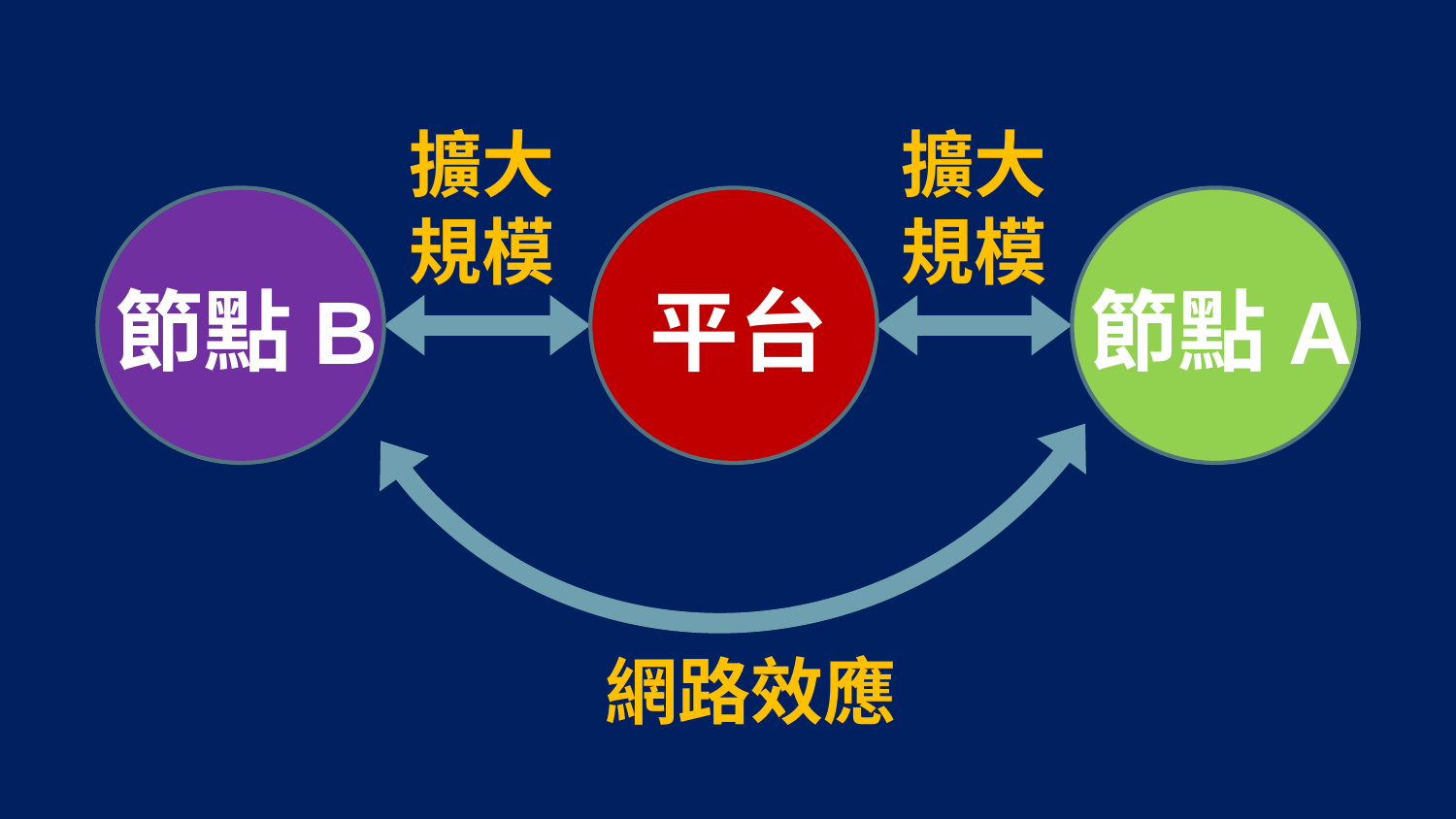

網路效應
擴大
規模
擴大
規模

節點B

平台

節點A